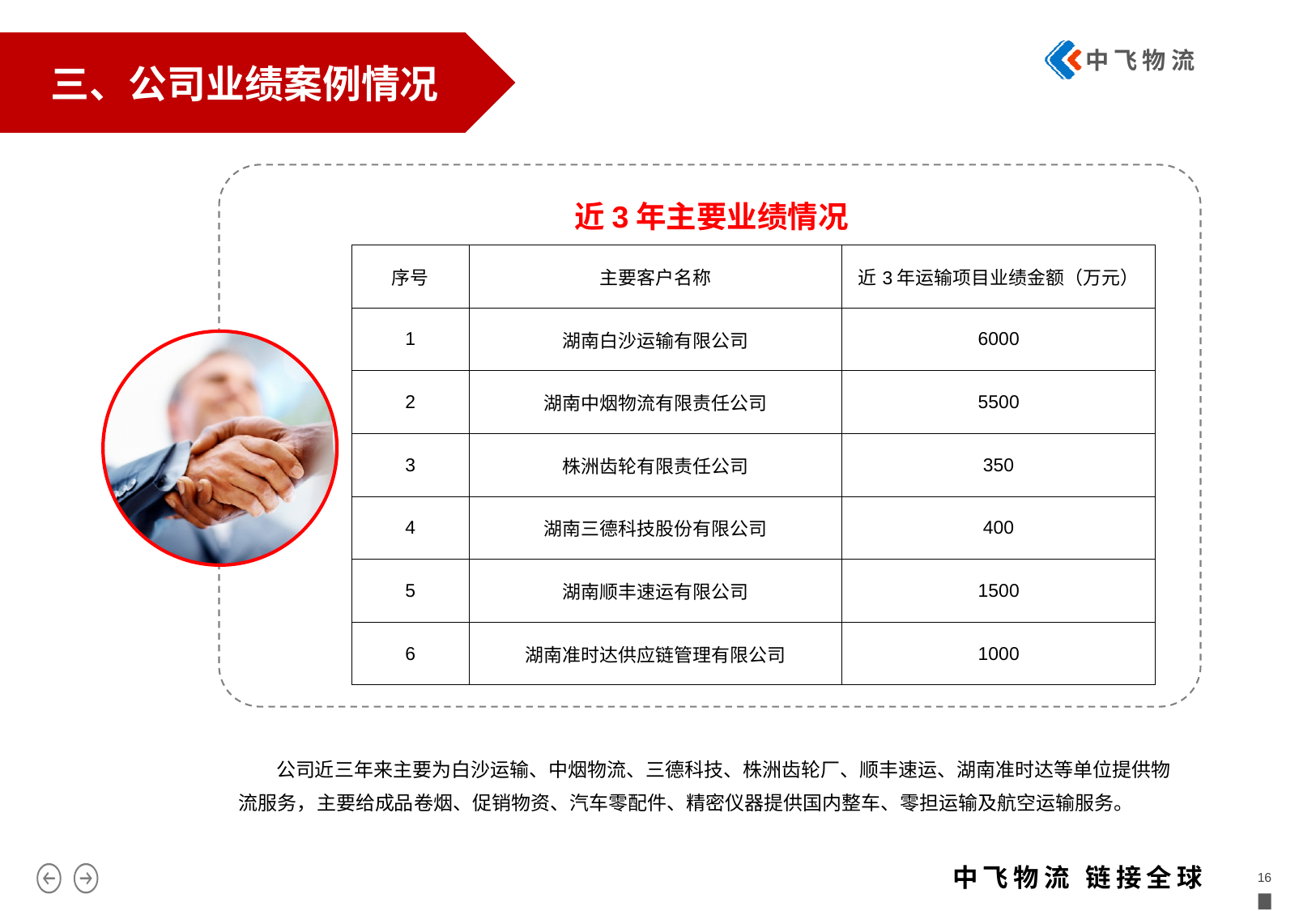

三、公司业绩案例情况

# 近3年主要业绩情况
| 序号 | 主要客户名称 | 近3年运输项目业绩金额（万元） |
| --- | --- | --- |
| 1 | 湖南白沙运输有限公司 | 6000 |
| 2 | 湖南中烟物流有限责任公司 | 5500 |
| 3 | 株洲齿轮有限责任公司 | 350 |
| 4 | 湖南三德科技股份有限公司 | 400 |
| 5 | 湖南顺丰速运有限公司 | 1500 |
| 6 | 湖南准时达供应链管理有限公司 | 1000 |

三公司近三年来主要为白沙运输、中烟物流、三德科技、株洲齿轮厂、顺丰速运、湖南准时达等单位提供物流服务，主要给成品卷烟、促销物资、汽车零配件、精密仪器提供国内整车、零担运输及航空运输服务。